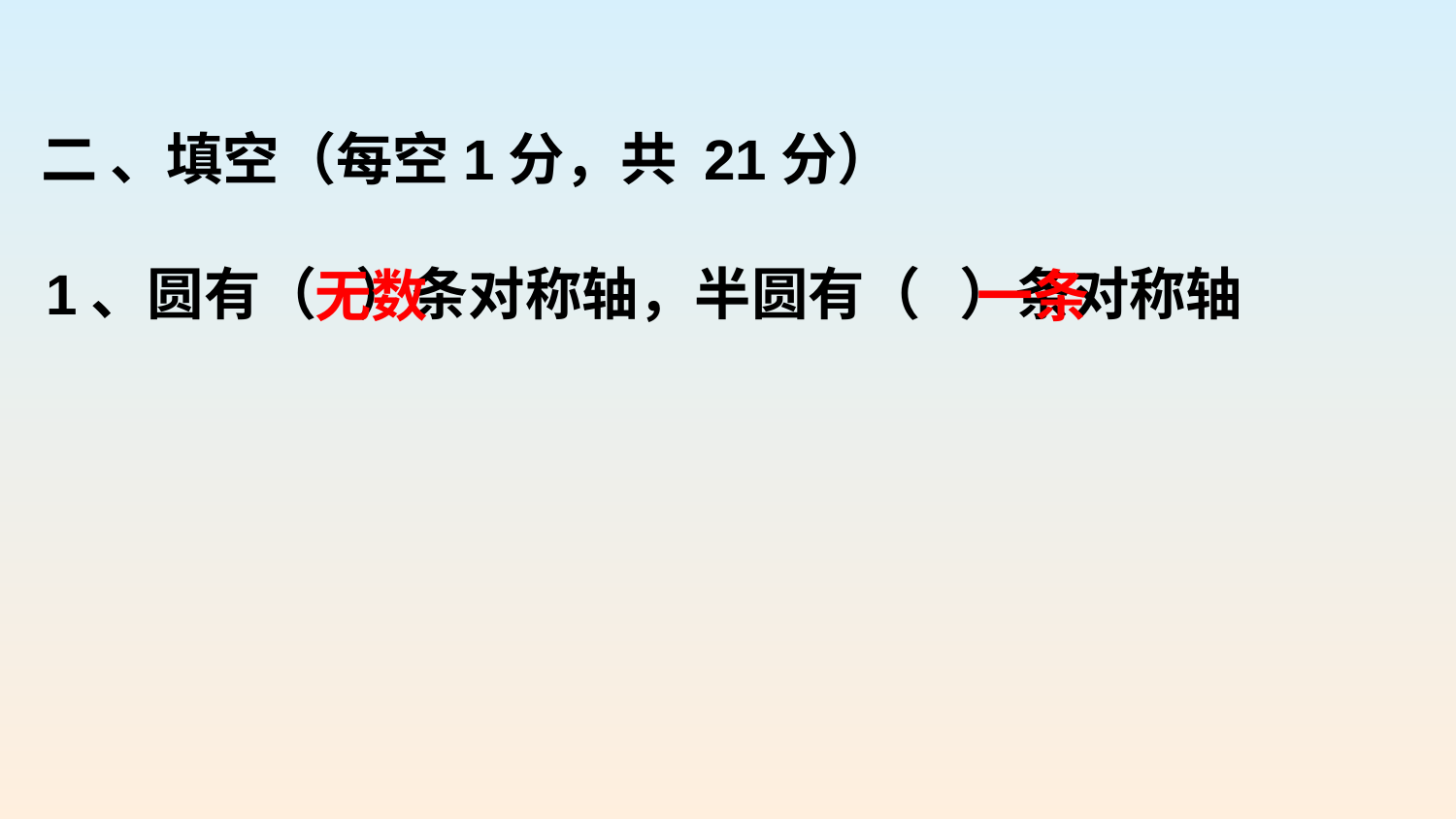

二 、填空（每空1分，共 21分）

  1、圆有（   ）条对称轴，半圆有（   ）条对称轴
无数
一条